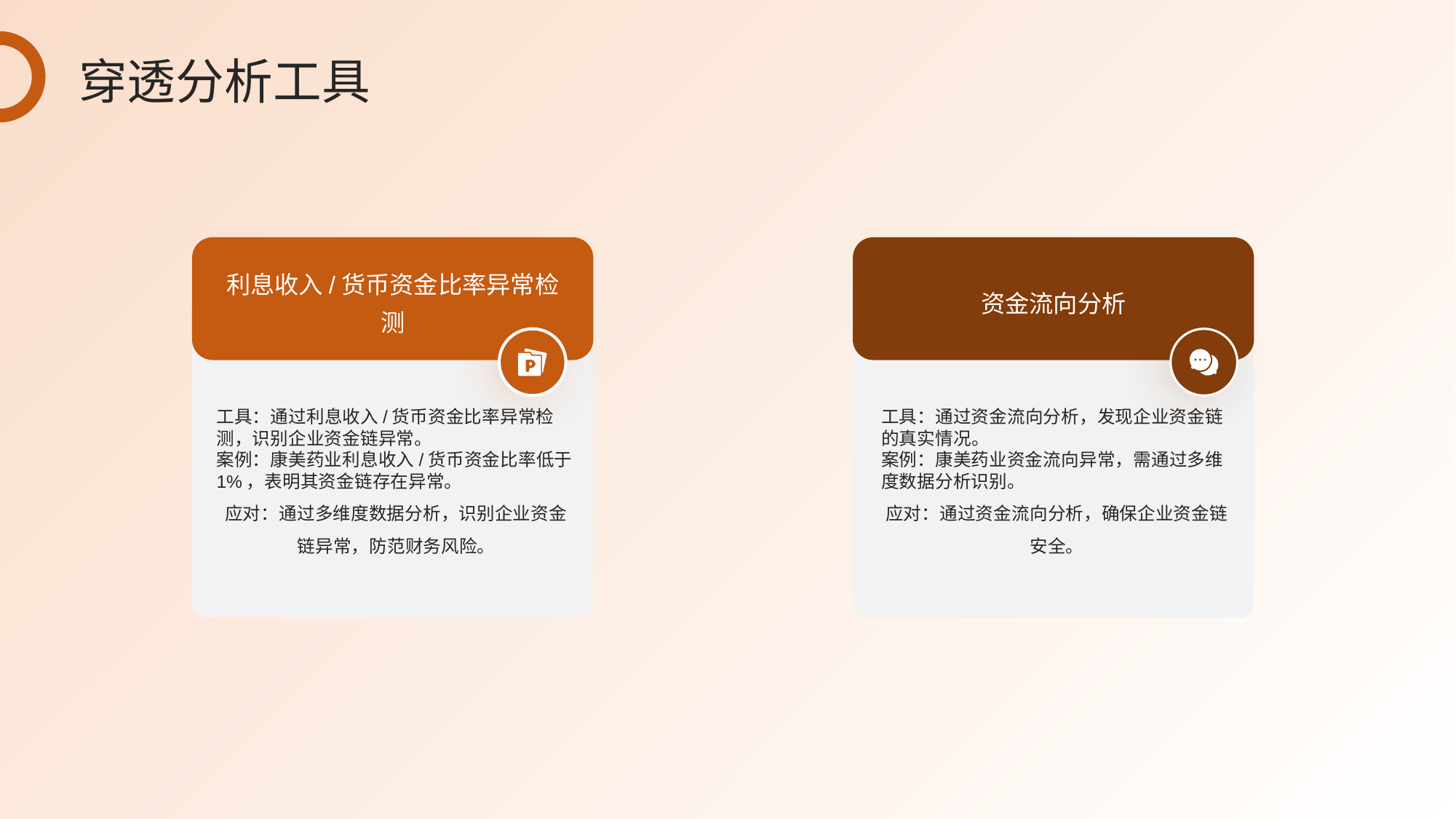

穿透分析工具

利息收入/货币资金比率异常检测
资金流向分析

工具：通过利息收入/货币资金比率异常检测，识别企业资金链异常。
案例：康美药业利息收入/货币资金比率低于1%，表明其资金链存在异常。
应对：通过多维度数据分析，识别企业资金链异常，防范财务风险。
工具：通过资金流向分析，发现企业资金链的真实情况。
案例：康美药业资金流向异常，需通过多维度数据分析识别。
应对：通过资金流向分析，确保企业资金链安全。